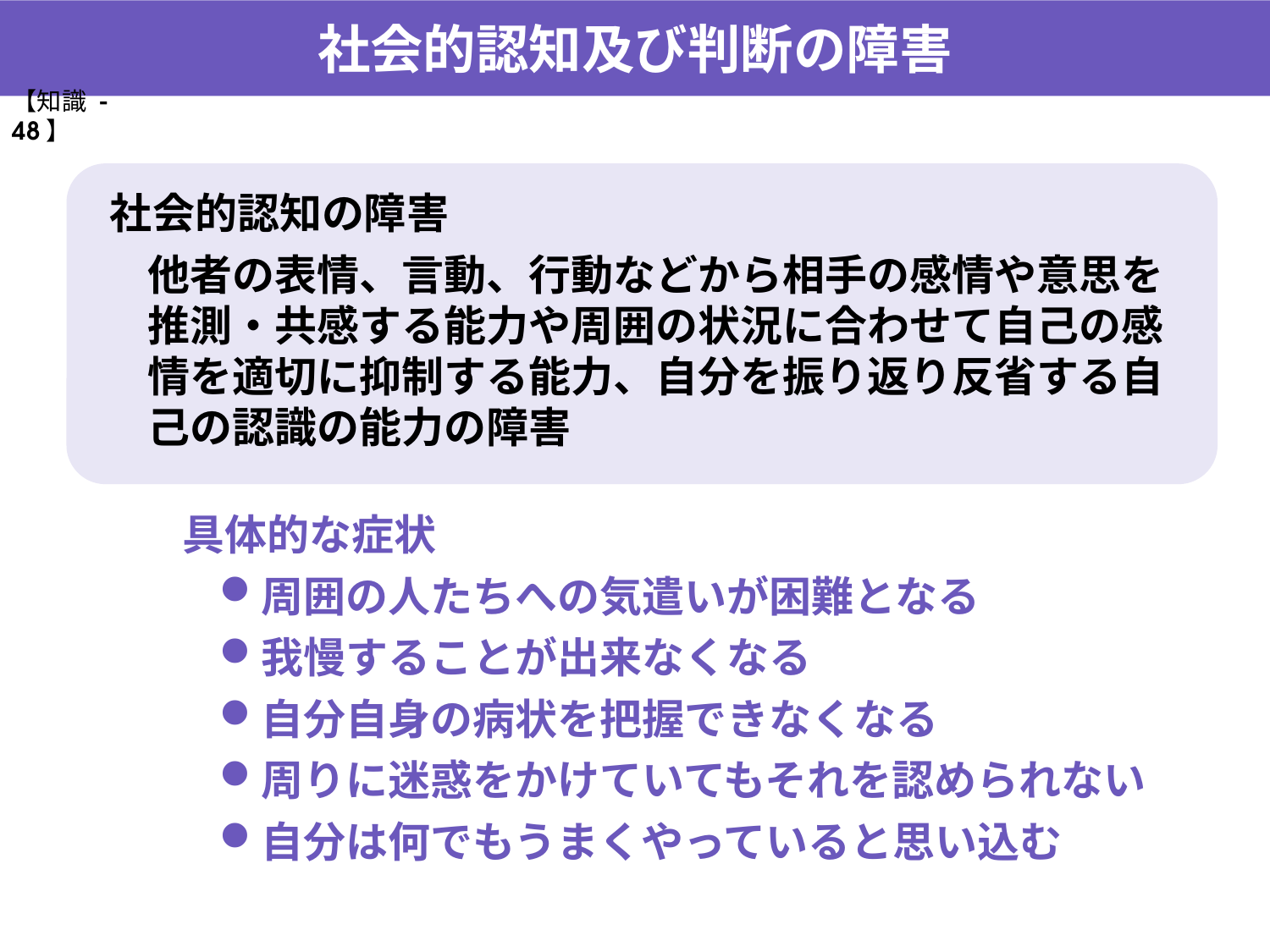

社会的認知及び判断の障害
【知識 -48】

社会的認知の障害
他者の表情、言動、行動などから相手の感情や意思を
推測・共感する能力や周囲の状況に合わせて自己の感情を適切に抑制する能力、自分を振り返り反省する自己の認識の能力の障害
具体的な症状
周囲の人たちへの気遣いが困難となる
我慢することが出来なくなる
自分自身の病状を把握できなくなる
周りに迷惑をかけていてもそれを認められない
自分は何でもうまくやっていると思い込む